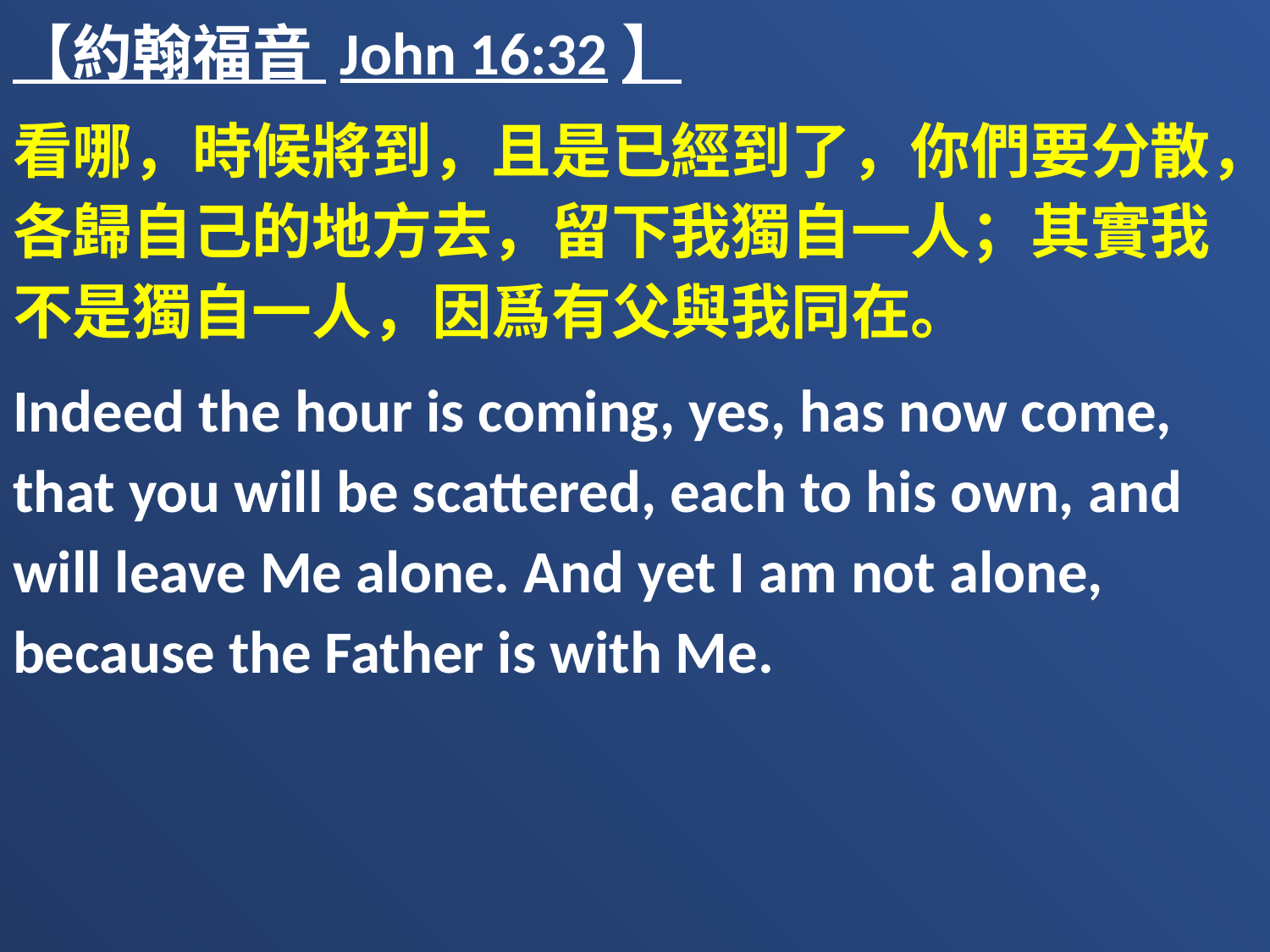

【約翰福音 John 16:32】
看哪，時候將到，且是已經到了，你們要分散，各歸自己的地方去，留下我獨自一人；其實我不是獨自一人，因爲有父與我同在。
Indeed the hour is coming, yes, has now come, that you will be scattered, each to his own, and will leave Me alone. And yet I am not alone, because the Father is with Me.